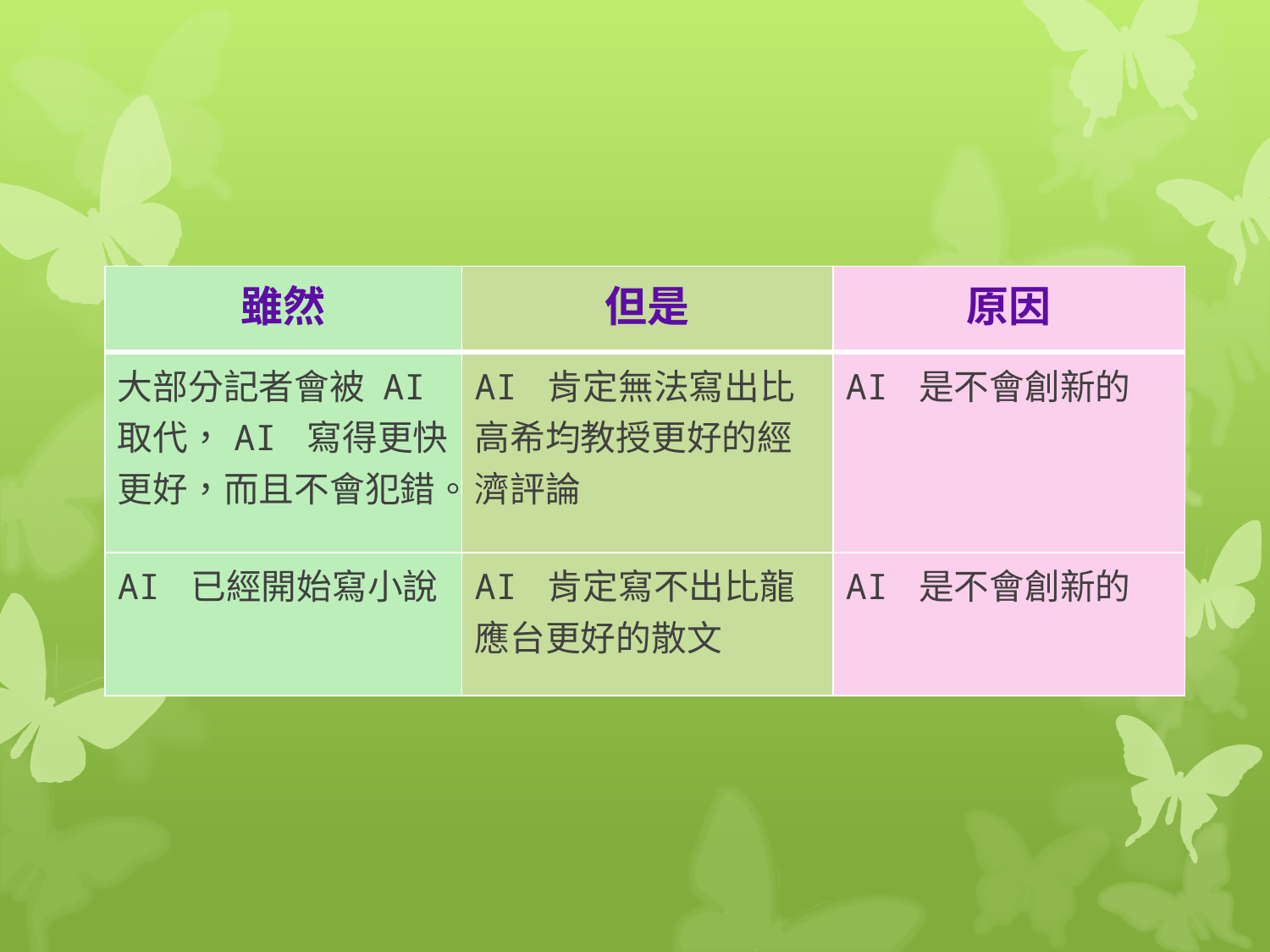

| 雖然 | 但是 | 原因 |
| --- | --- | --- |
| 大部分記者會被 AI 取代，AI 寫得更快，更好，而且不會犯錯。 | AI 肯定無法寫出比高希均教授更好的經濟評論 | AI 是不會創新的 |
| AI 已經開始寫小說 | AI 肯定寫不出比龍應台更好的散文 | AI 是不會創新的 |